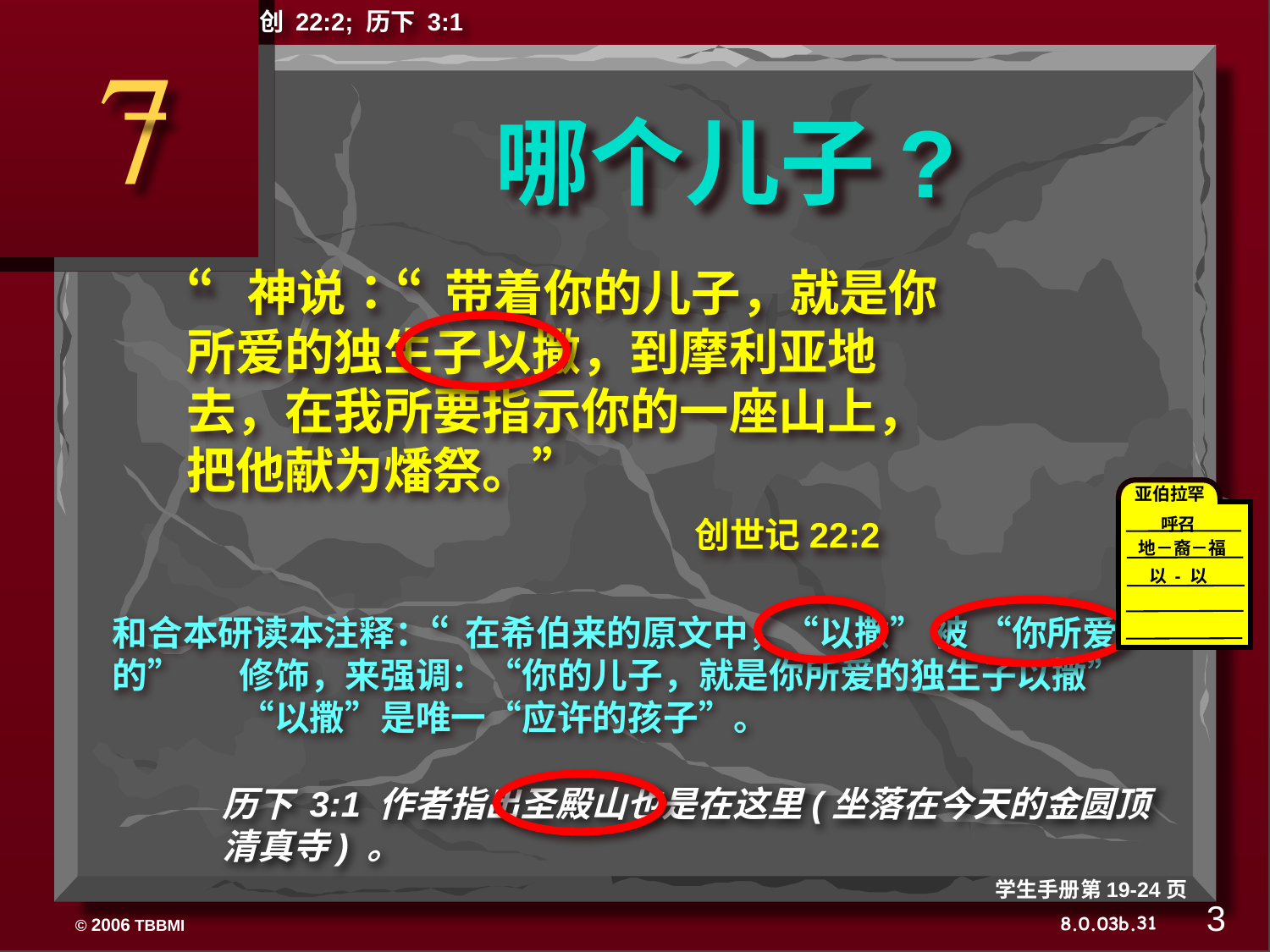

创 22:2; 历下 3:1

7

哪个儿子?
“神说：“带着你的儿子，就是你所爱的独生子以撒，到摩利亚地去，在我所要指示你的一座山上，把他献为燔祭。” 	               					创世记22:2

亚伯拉罕

呼召
  地－裔－福

以 - 以

和合本研读本注释：“在希伯来的原文中，“以撒” 被 “你所爱的”	修饰，来强调：“你的儿子，就是你所爱的独生子以撒”         	“以撒”是唯一“应许的孩子”。

历下 3:1 作者指出圣殿山也是在这里(坐落在今天的金圆顶清真寺) 。
学生手册第19-24页
3
31